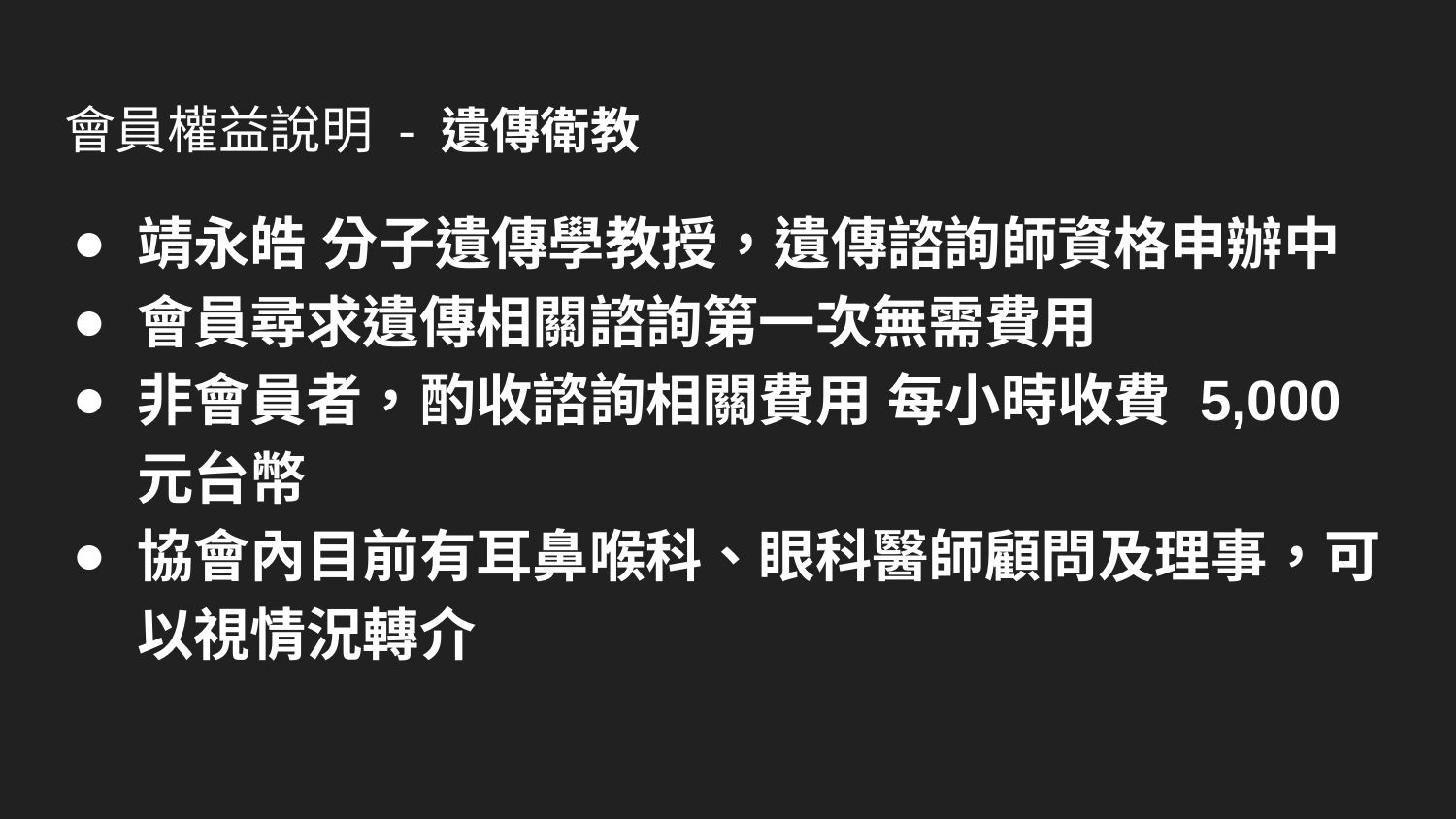

# 會員權益說明 - 遺傳衛教
靖永皓 分子遺傳學教授，遺傳諮詢師資格申辦中
會員尋求遺傳相關諮詢第一次無需費用
非會員者，酌收諮詢相關費用 每小時收費 5,000 元台幣
協會內目前有耳鼻喉科、眼科醫師顧問及理事，可以視情況轉介